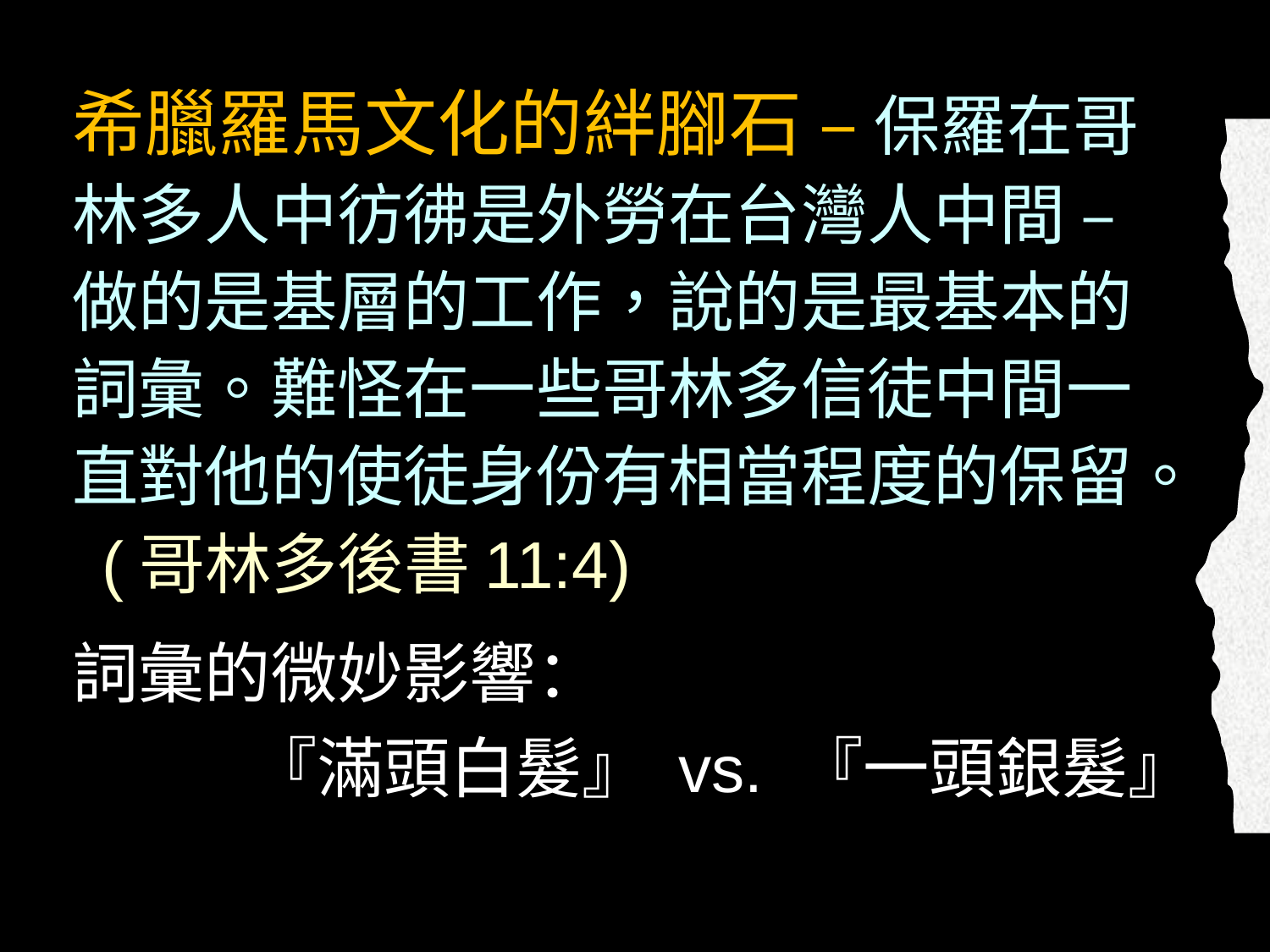

希臘羅馬文化的絆腳石 – 保羅在哥林多人中彷彿是外勞在台灣人中間 – 做的是基層的工作，說的是最基本的詞彙。難怪在一些哥林多信徒中間一直對他的使徒身份有相當程度的保留。 (哥林多後書11:4)
詞彙的微妙影響：
『滿頭白髮』 vs. 『一頭銀髮』